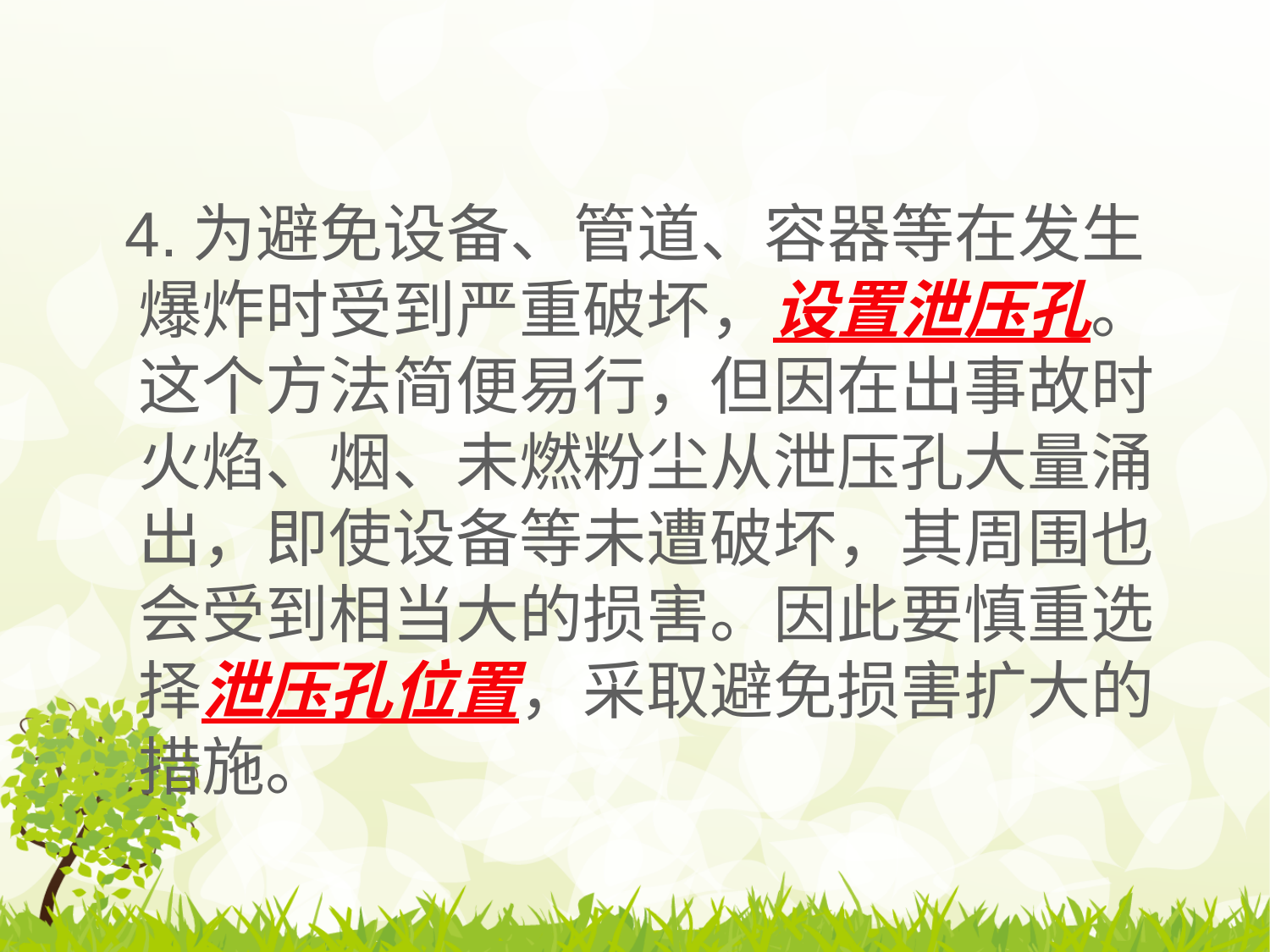

4.为避免设备、管道、容器等在发生爆炸时受到严重破坏，设置泄压孔。这个方法简便易行，但因在出事故时火焰、烟、未燃粉尘从泄压孔大量涌出，即使设备等未遭破坏，其周围也会受到相当大的损害。因此要慎重选择泄压孔位置，采取避免损害扩大的措施。